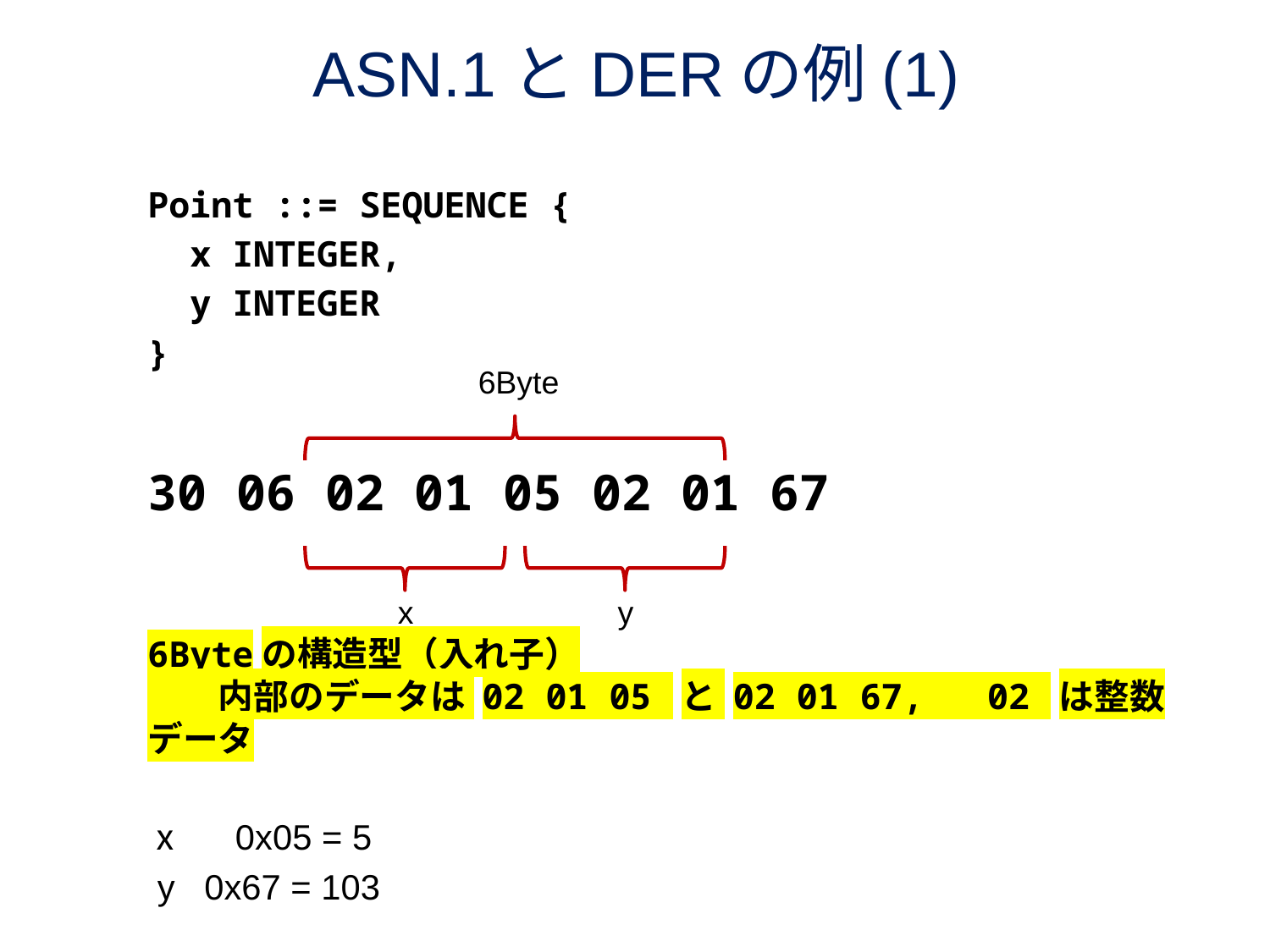

# ASN.1とDERの例(1)
Point ::= SEQUENCE {
  x INTEGER,
  y INTEGER
}

30 06 02 01 05 02 01 67

6Byteの構造型（入れ子）
　　内部のデータは 02 01 05 と 02 01 67,   02 は整数データ

ⅹ　0x05 = 5
 y   0x67 = 103

6Byte

x
y